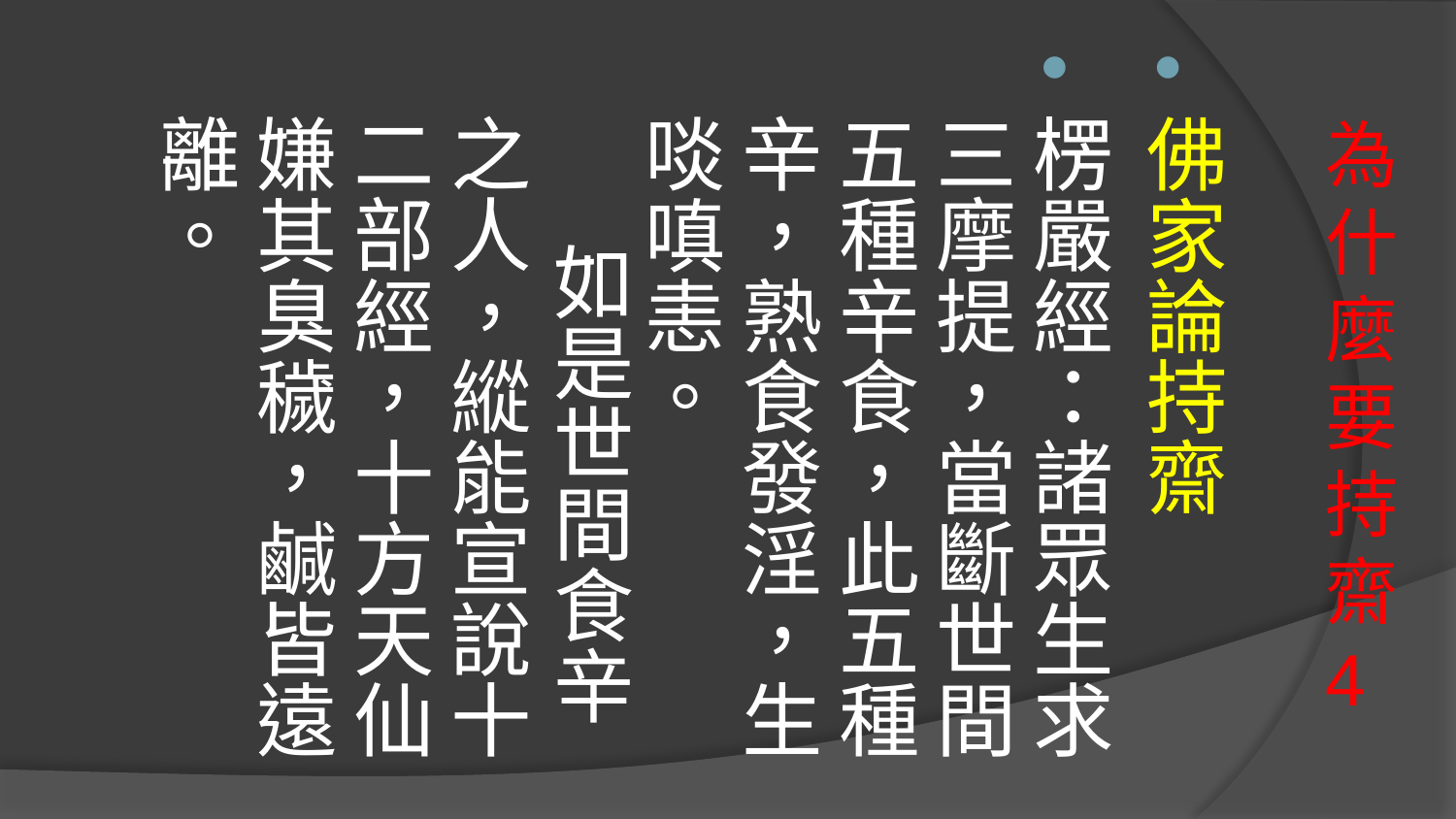

佛家論持齋
楞嚴經：諸眾生求三摩提，當斷世間五種辛食，此五種辛，熟食發淫，生啖嗔恚。
       如是世間食辛之人，縱能宣說十二部經，十方天仙嫌其臭穢，鹹皆遠離。

# 為什麼要持齋4